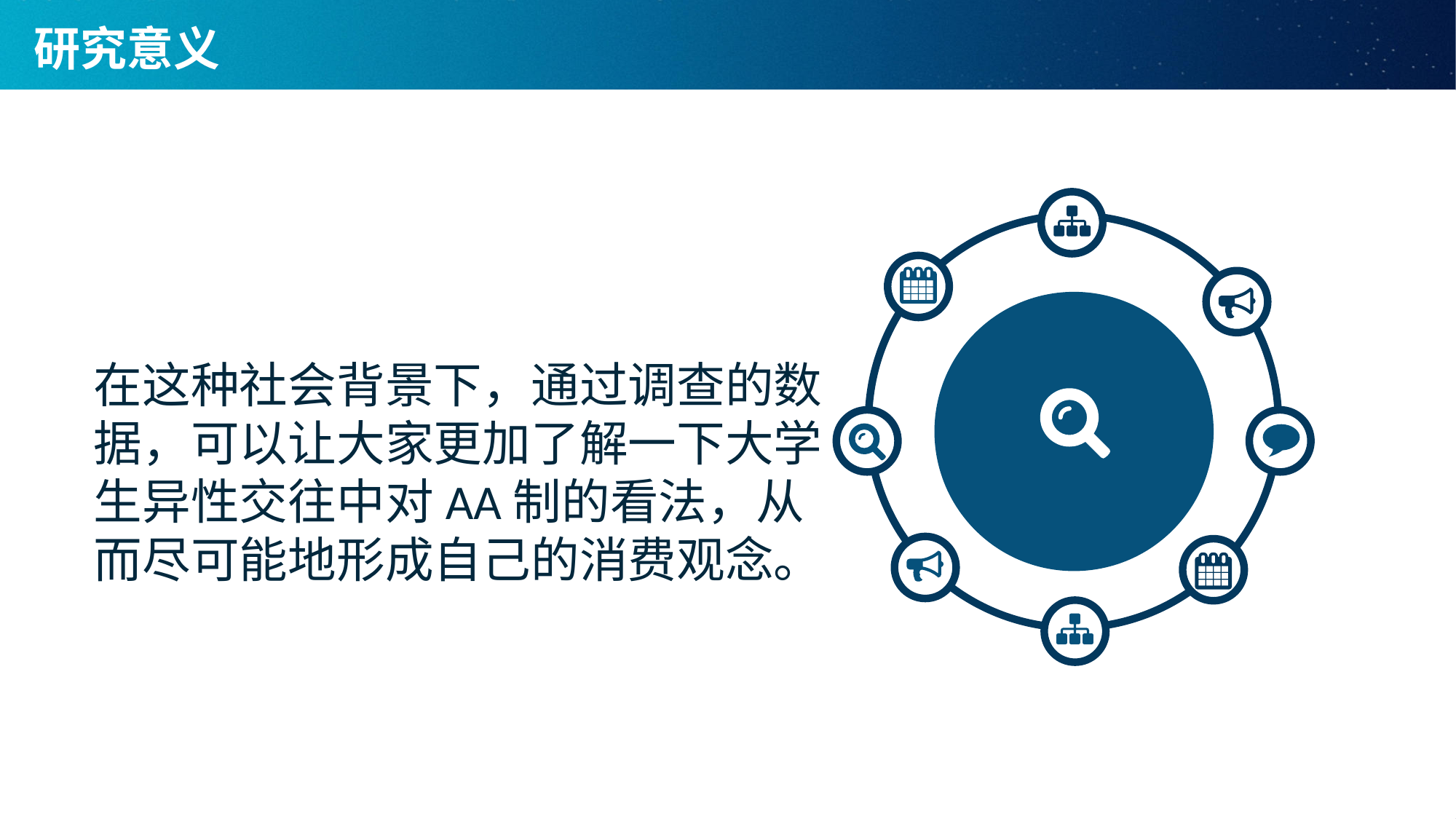

# 研究意义

在这种社会背景下，通过调查的数据，可以让大家更加了解一下大学生异性交往中对AA制的看法，从而尽可能地形成自己的消费观念。